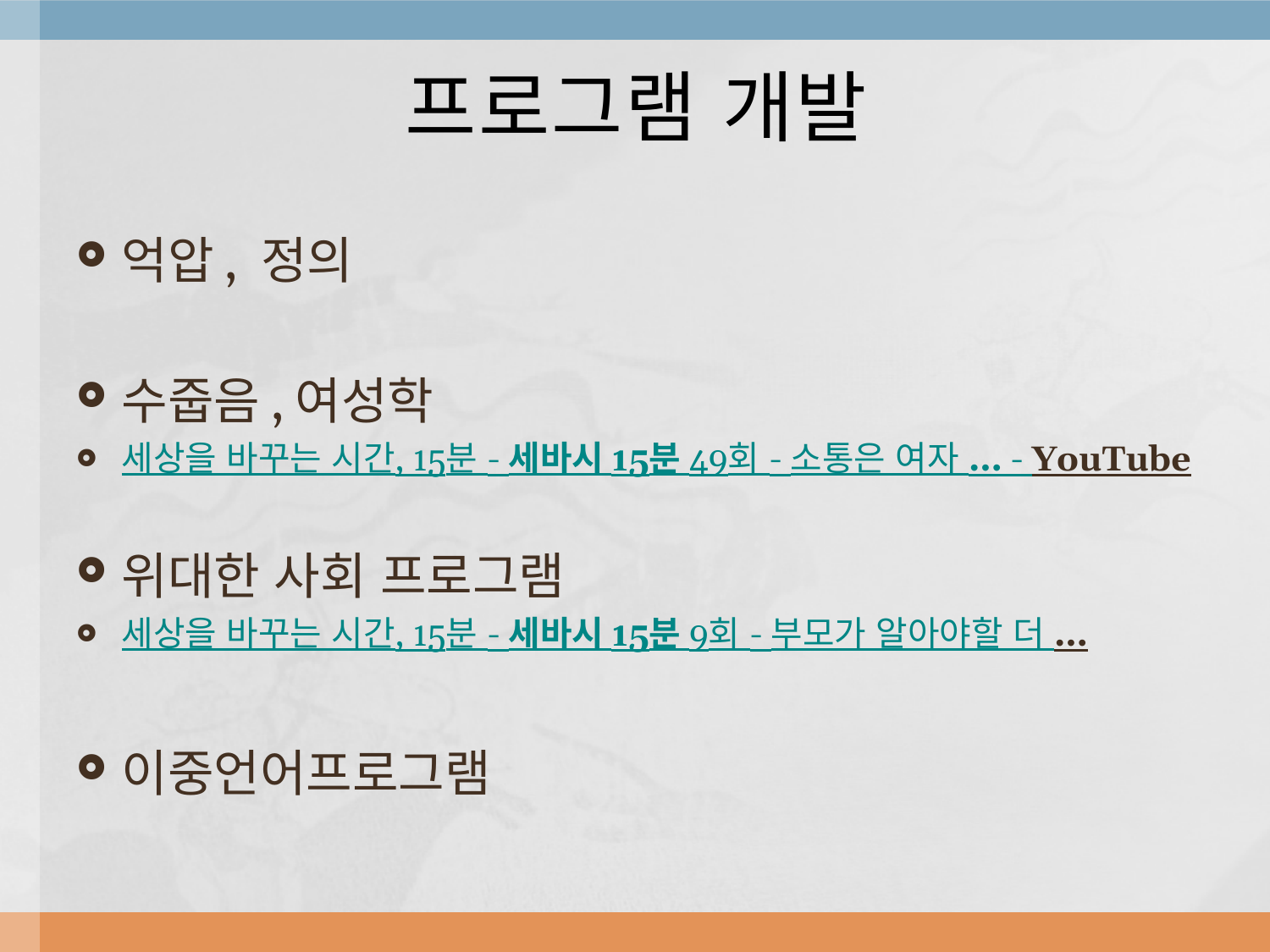

# 프로그램 개발
억압, 정의

수줍음,여성학
세상을 바꾸는 시간, 15분 - 세바시 15분 49회 - 소통은 여자 ... - YouTube

위대한 사회 프로그램
세상을 바꾸는 시간, 15분 - 세바시 15분 9회 - 부모가 알아야할 더 ...

이중언어프로그램